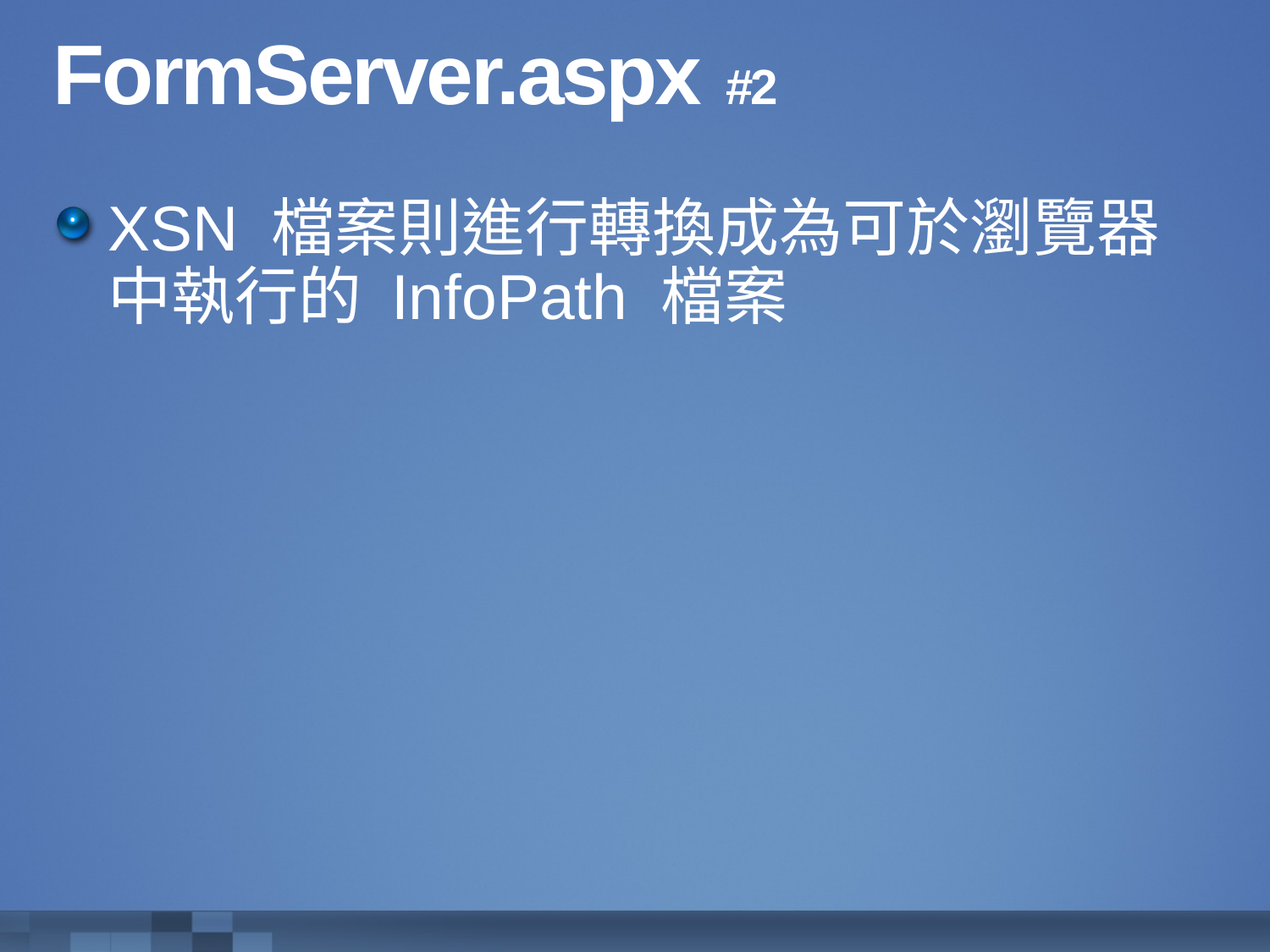

# FormServer.aspx #2
XSN 檔案則進行轉換成為可於瀏覽器中執行的 InfoPath 檔案